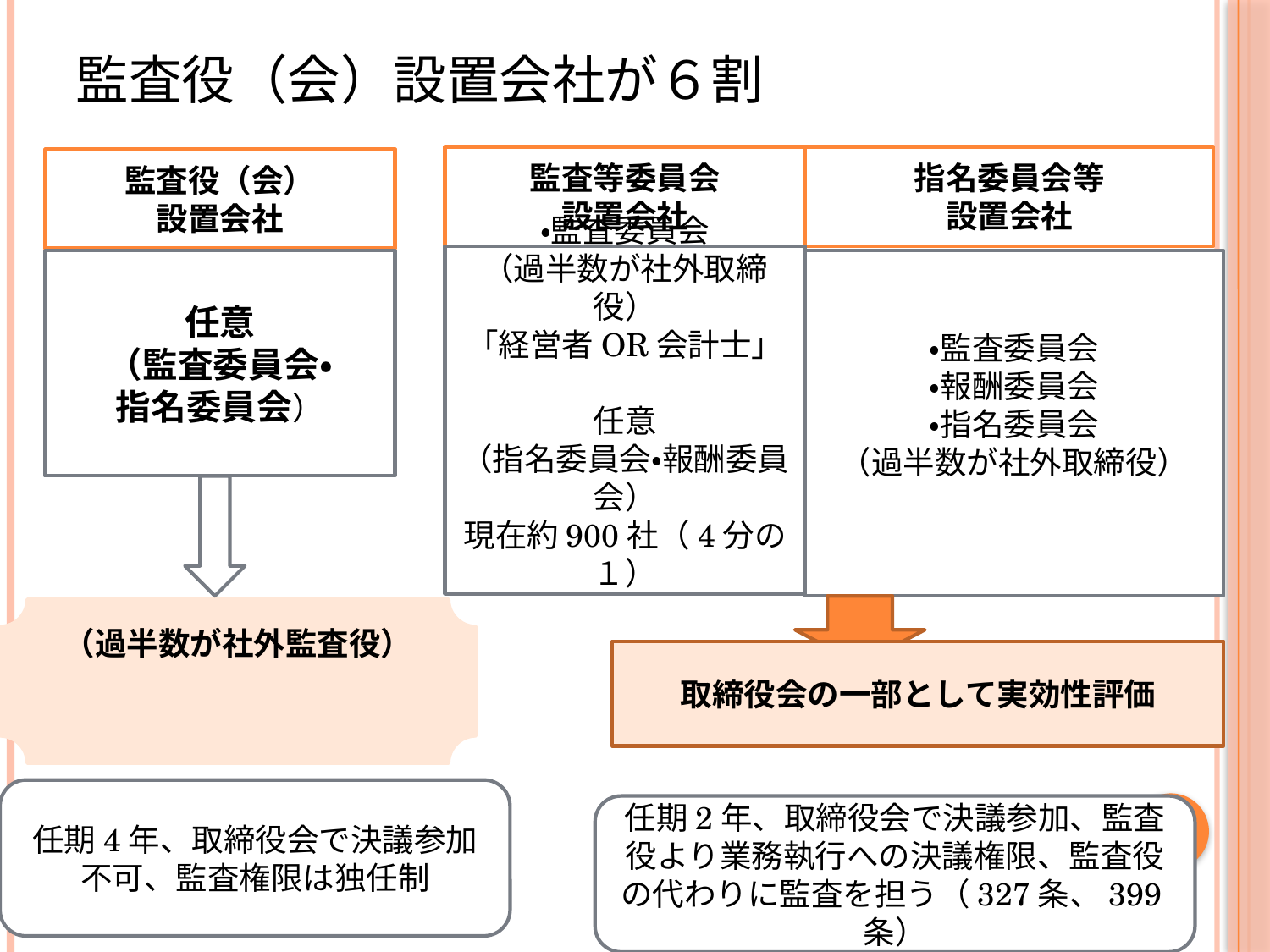

# 監査役（会）設置会社が６割
監査等委員会
設置会社
指名委員会等
設置会社
監査役（会）
設置会社
・監査委員会
（過半数が社外取締役）
「経営者OR会計士」

任意
（指名委員会・報酬委員会）
現在約900社（4分の１）

任意
（監査委員会・
指名委員会）
・監査委員会
・報酬委員会
・指名委員会
（過半数が社外取締役）

（過半数が社外監査役）

取締役会の一部として実効性評価
任期4年、取締役会で決議参加不可、監査権限は独任制
任期2年、取締役会で決議参加、監査役より業務執行への決議権限、監査役の代わりに監査を担う（327条、399条）
13